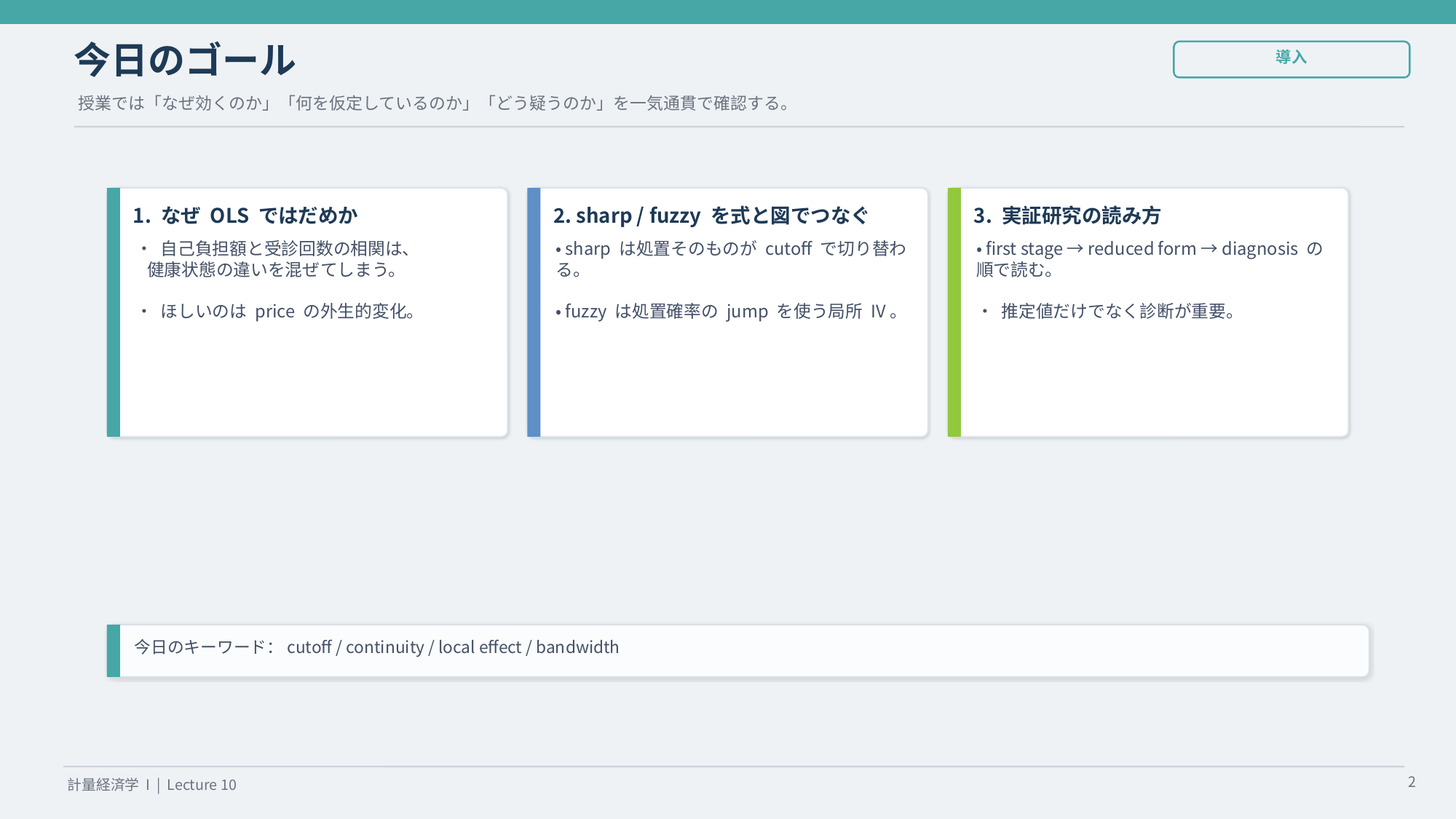

今日のゴール

導入
授業では「なぜ効くのか」「何を仮定しているのか」「どう疑うのか」を一気通貫で確認する。

1. なぜ OLS ではだめか
2. sharp / fuzzy を式と図でつなぐ
3. 実証研究の読み方
• 自己負担額と受診回数の相関は、
  健康状態の違いを混ぜてしまう。

• ほしいのは price の外生的変化。
• sharp は処置そのものが cutoff で切り替わる。

• fuzzy は処置確率の jump を使う局所 IV。
• first stage → reduced form → diagnosis の順で読む。

• 推定値だけでなく診断が重要。

今日のキーワード：cutoff / continuity / local effect / bandwidth

2
計量経済学 I  |  Lecture 10